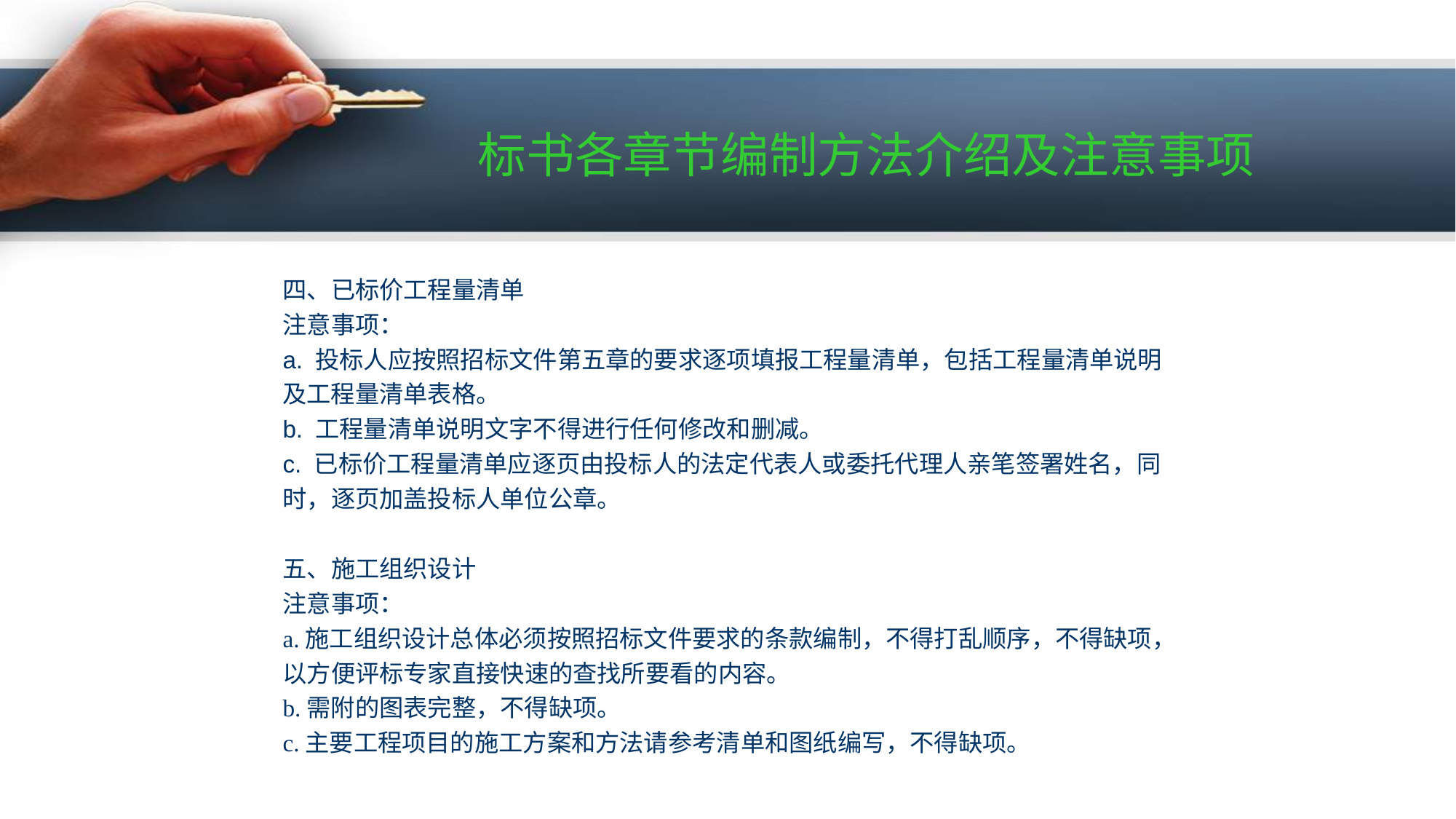

# 标书各章节编制方法介绍及注意事项
四、已标价工程量清单
注意事项：
a. 投标人应按照招标文件第五章的要求逐项填报工程量清单，包括工程量清单说明及工程量清单表格。
b. 工程量清单说明文字不得进行任何修改和删减。
c. 已标价工程量清单应逐页由投标人的法定代表人或委托代理人亲笔签署姓名，同时，逐页加盖投标人单位公章。

五、施工组织设计
注意事项：
a.施工组织设计总体必须按照招标文件要求的条款编制，不得打乱顺序，不得缺项，以方便评标专家直接快速的查找所要看的内容。
b.需附的图表完整，不得缺项。
c.主要工程项目的施工方案和方法请参考清单和图纸编写，不得缺项。